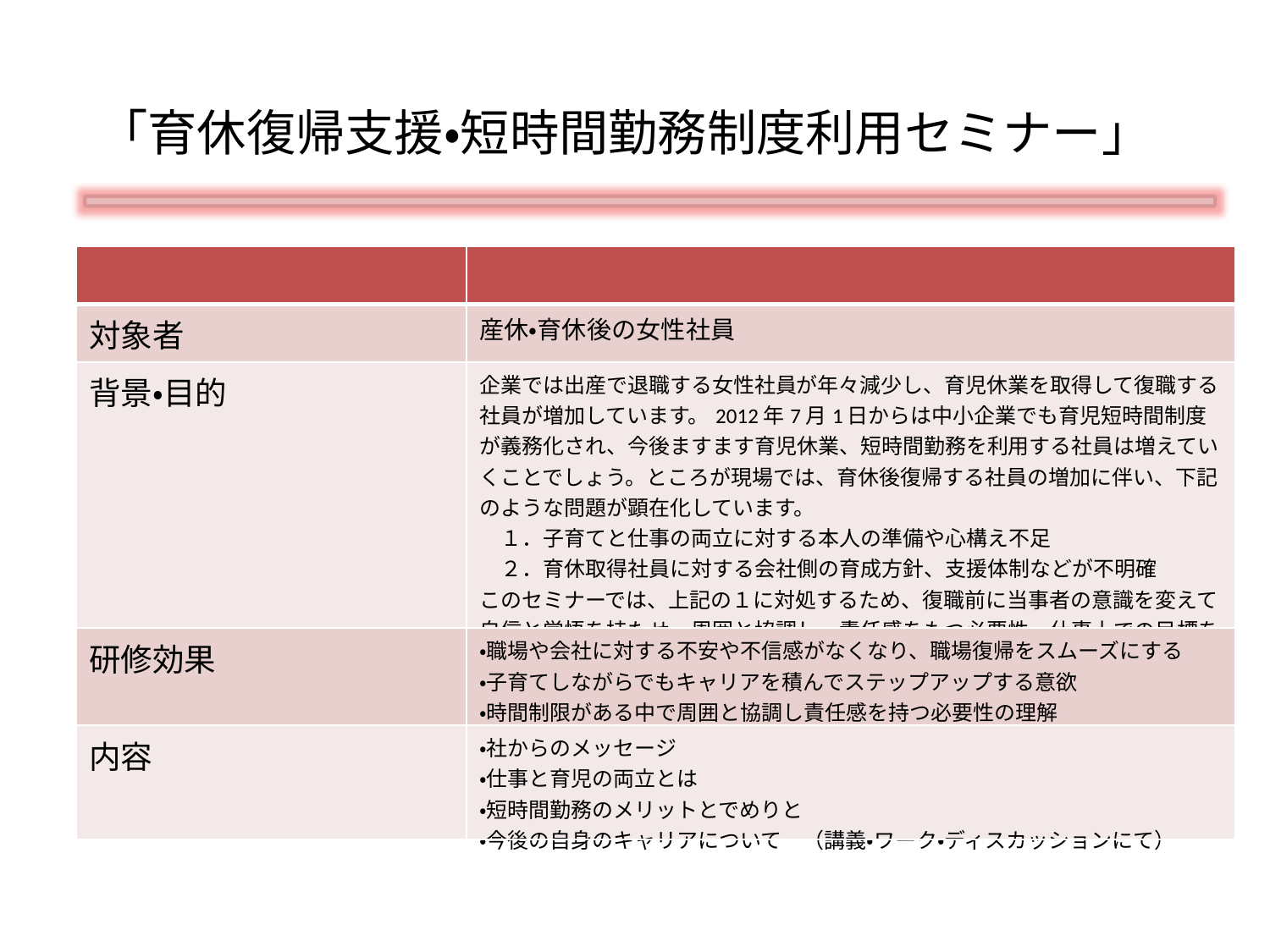

「育休復帰支援・短時間勤務制度利用セミナー」

|  |  |
| --- | --- |
| 対象者 | 産休・育休後の女性社員 |
| 背景・目的 | 企業では出産で退職する女性社員が年々減少し、育児休業を取得して復職する社員が増加しています。2012年7月1日からは中小企業でも育児短時間制度が義務化され、今後ますます育児休業、短時間勤務を利用する社員は増えていくことでしょう。ところが現場では、育休後復帰する社員の増加に伴い、下記のような問題が顕在化しています。 　１．子育てと仕事の両立に対する本人の準備や心構え不足 　２．育休取得社員に対する会社側の育成方針、支援体制などが不明確 このセミナーでは、上記の１に対処するため、復職前に当事者の意識を変えて自信と覚悟を持たせ、周囲と協調し、責任感をもつ必要性、仕事上での目標を定め、ステップアップする意欲を持つことの重要性を学びます。 |
| 研修効果 | ・職場や会社に対する不安や不信感がなくなり、職場復帰をスムーズにする ・子育てしながらでもキャリアを積んでステップアップする意欲 ・時間制限がある中で周囲と協調し責任感を持つ必要性の理解 |
| 内容 | ・社からのメッセージ ・仕事と育児の両立とは ・短時間勤務のメリットとでめりと ・今後の自身のキャリアについて　（講義・ワーク・ディスカッションにて） |